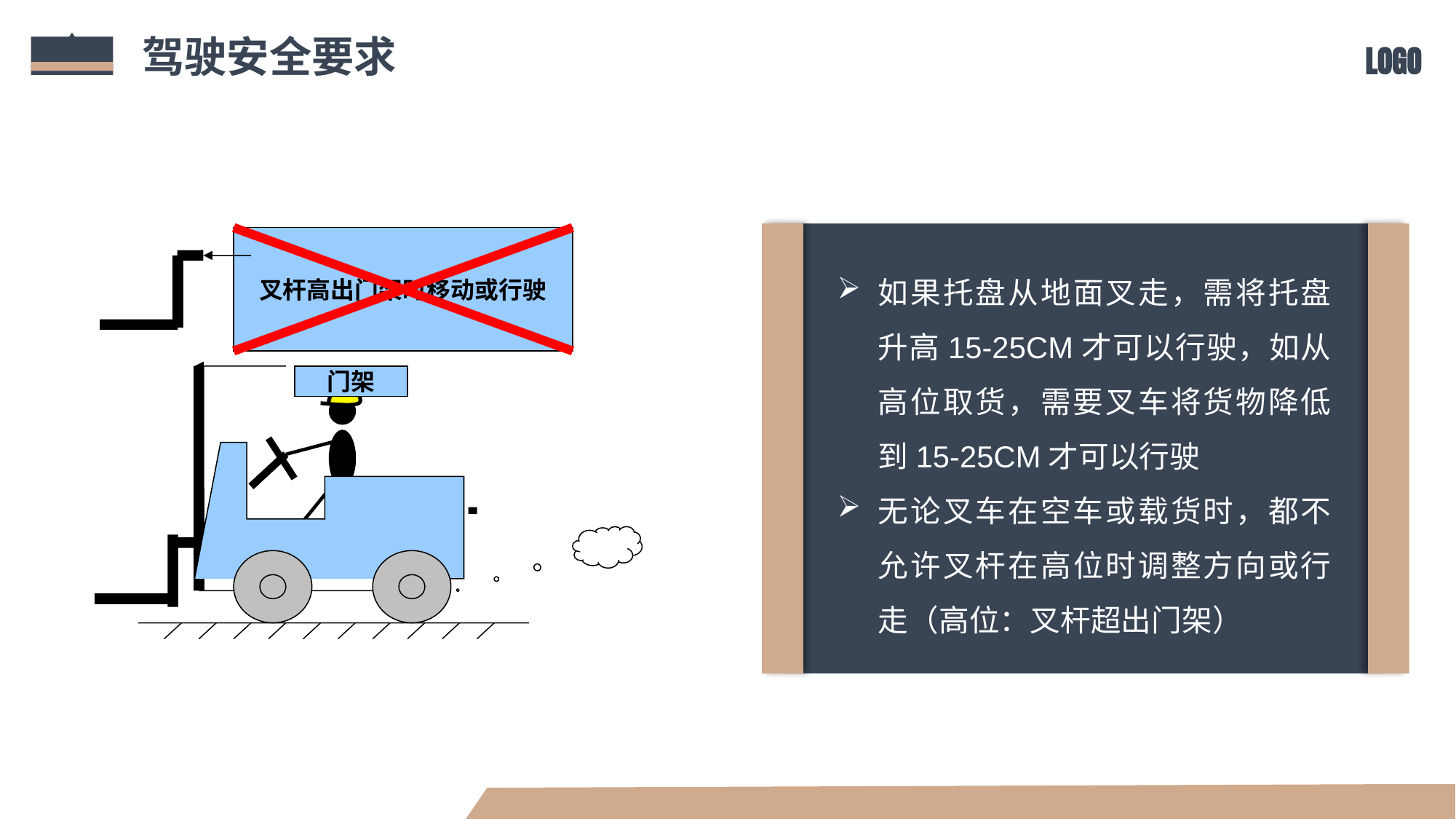

驾驶安全要求

禁止用叉车提升人员
禁止人员站在货叉上行驶
除驾驶员外，禁止其他人员乘坐叉车
叉杆高出门架时移动或行驶

门架

如果托盘从地面叉走，需将托盘升高15-25CM才可以行驶，如从高位取货，需要叉车将货物降低到15-25CM才可以行驶
无论叉车在空车或载货时，都不允许叉杆在高位时调整方向或行走（高位：叉杆超出门架）